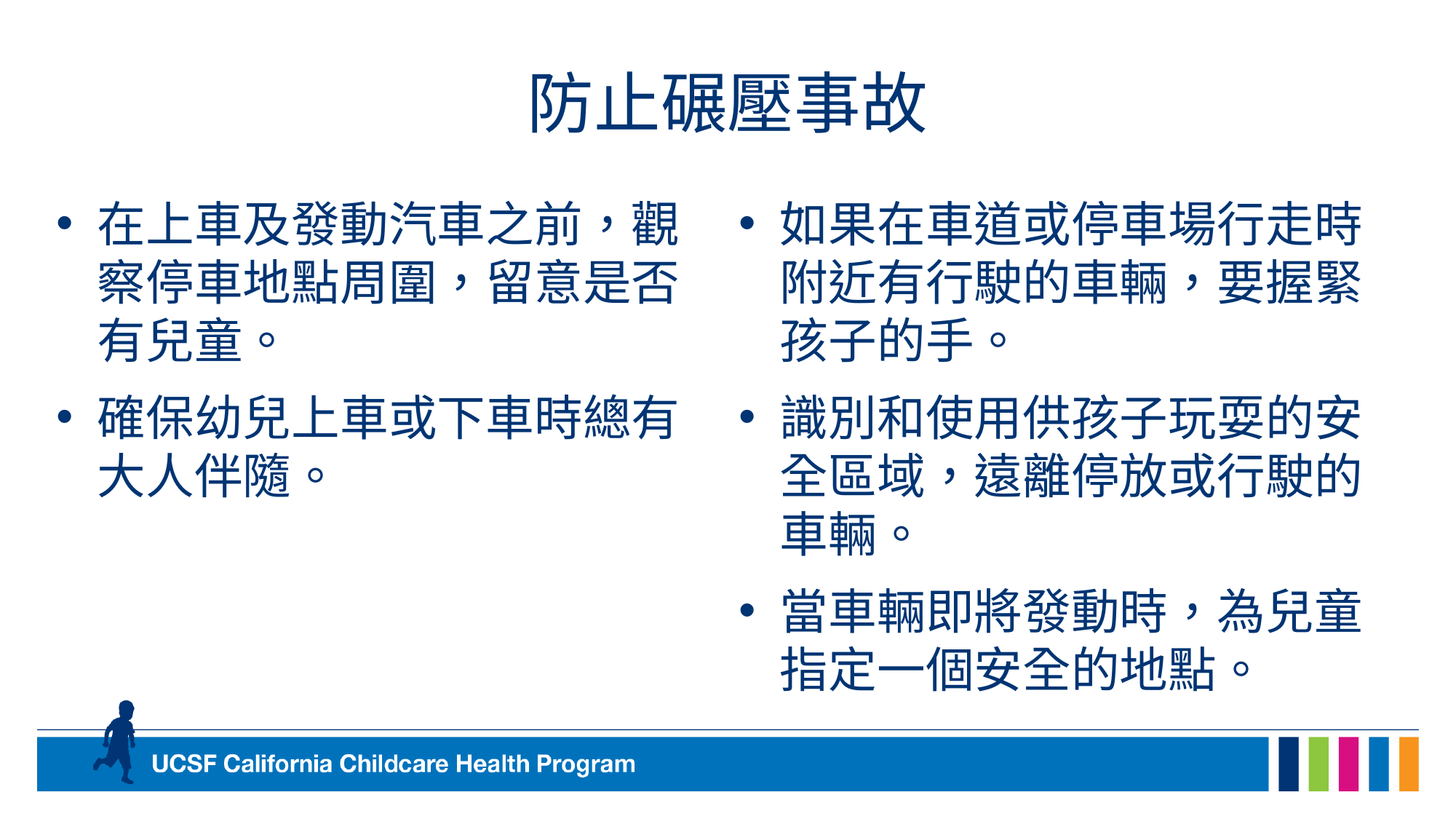

# 防止碾壓事故
如果在車道或停車場行走時附近有行駛的車輛，要握緊孩子的手。
識別和使用供孩子玩耍的安全區域，遠離停放或行駛的車輛。
當車輛即將發動時，為兒童指定一個安全的地點。
在上車及發動汽車之前，觀察停車地點周圍，留意是否有兒童。
確保幼兒上車或下車時總有大人伴隨。